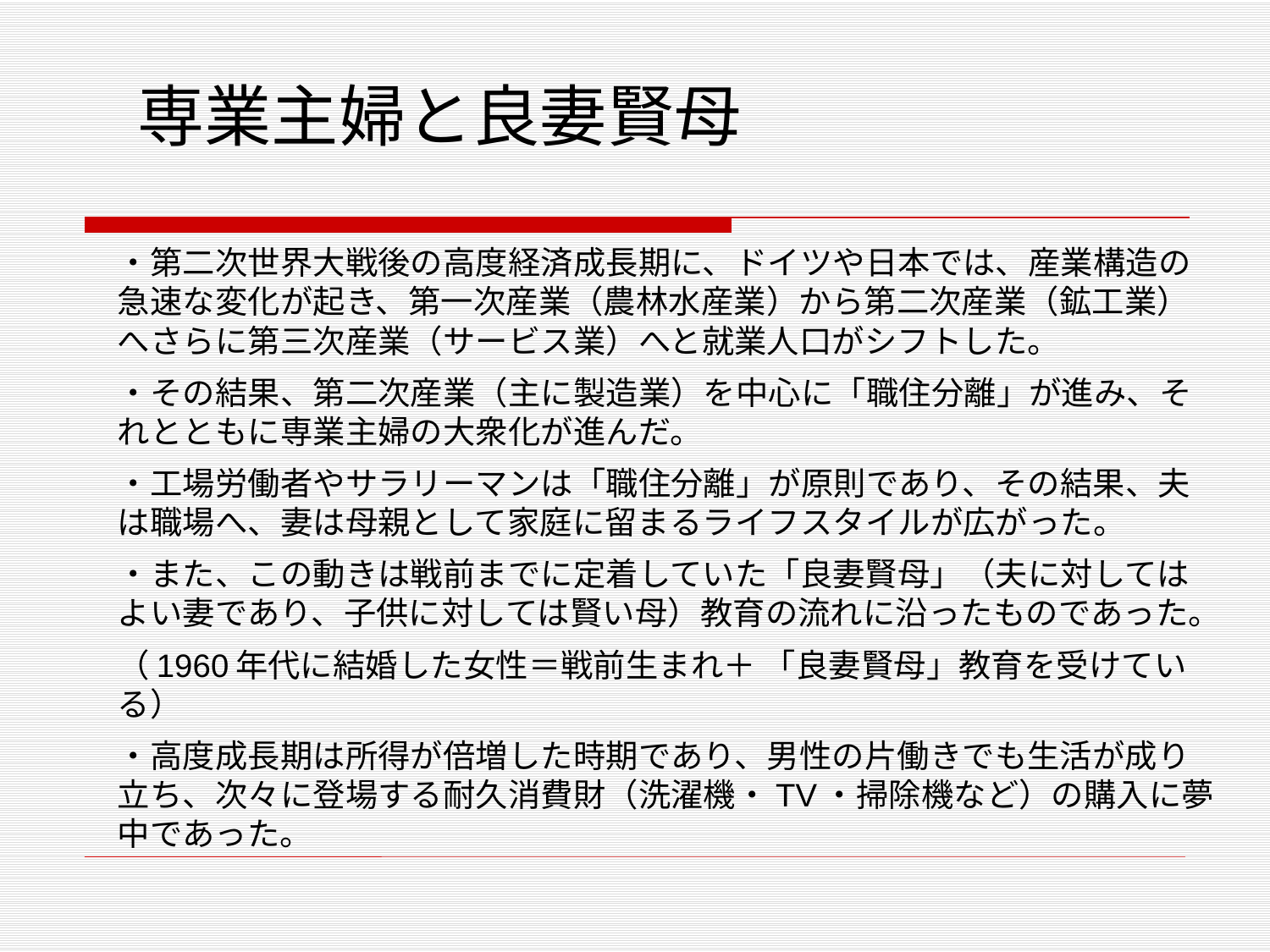

# 専業主婦と良妻賢母
・第二次世界大戦後の高度経済成長期に、ドイツや日本では、産業構造の急速な変化が起き、第一次産業（農林水産業）から第二次産業（鉱工業）へさらに第三次産業（サービス業）へと就業人口がシフトした。
・その結果、第二次産業（主に製造業）を中心に「職住分離」が進み、それとともに専業主婦の大衆化が進んだ。
・工場労働者やサラリーマンは「職住分離」が原則であり、その結果、夫は職場へ、妻は母親として家庭に留まるライフスタイルが広がった。
・また、この動きは戦前までに定着していた「良妻賢母」（夫に対してはよい妻であり、子供に対しては賢い母）教育の流れに沿ったものであった。
（1960年代に結婚した女性＝戦前生まれ＋ 「良妻賢母」教育を受けている）
・高度成長期は所得が倍増した時期であり、男性の片働きでも生活が成り立ち、次々に登場する耐久消費財（洗濯機・TV・掃除機など）の購入に夢中であった。